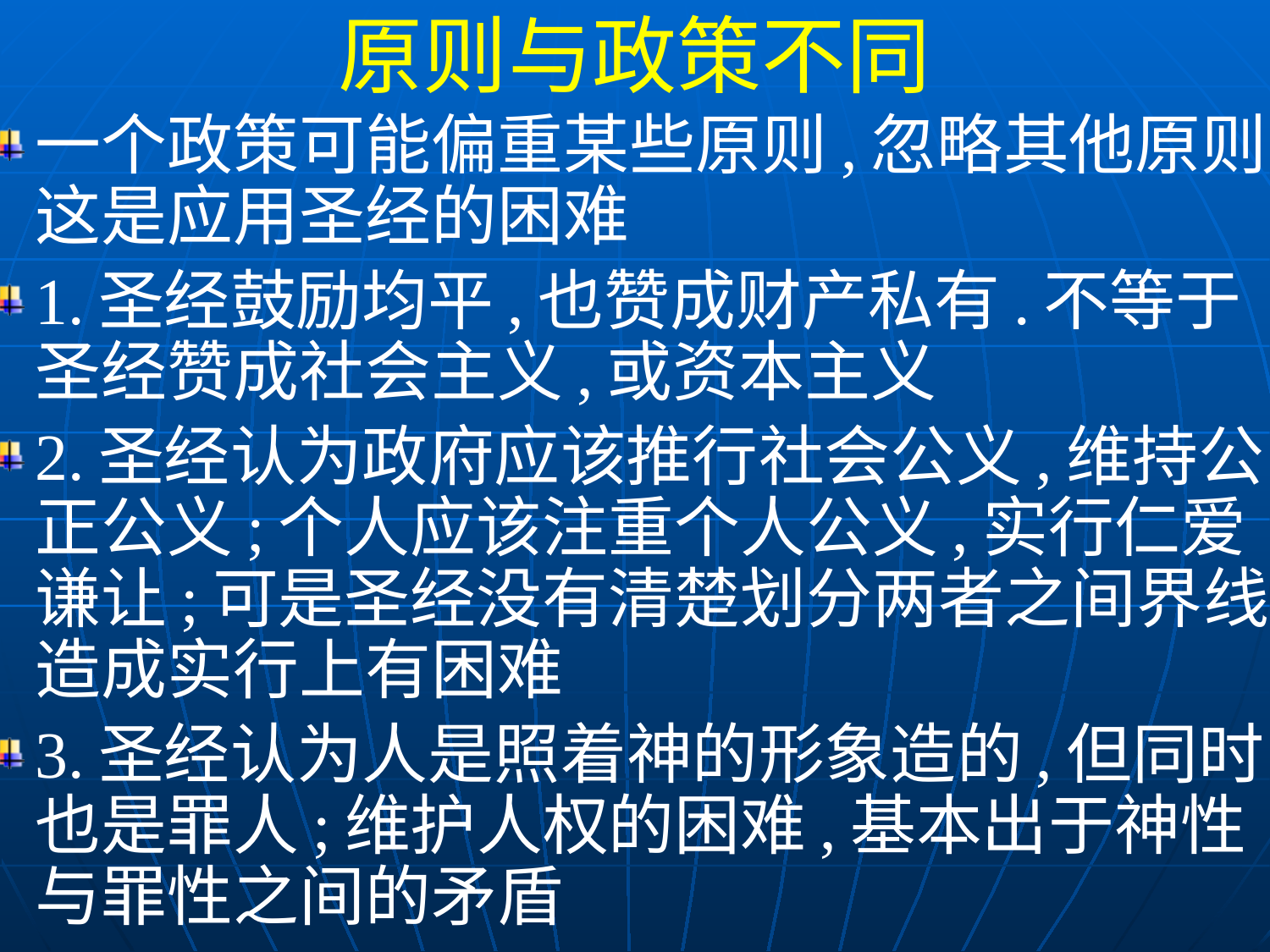

原则与政策不同
一个政策可能偏重某些原则,忽略其他原则:这是应用圣经的困难
1.圣经鼓励均平,也赞成财产私有.不等于圣经赞成社会主义,或资本主义
2.圣经认为政府应该推行社会公义,维持公正公义;个人应该注重个人公义,实行仁爱谦让;可是圣经没有清楚划分两者之间界线,造成实行上有困难
3.圣经认为人是照着神的形象造的,但同时也是罪人;维护人权的困难,基本出于神性与罪性之间的矛盾